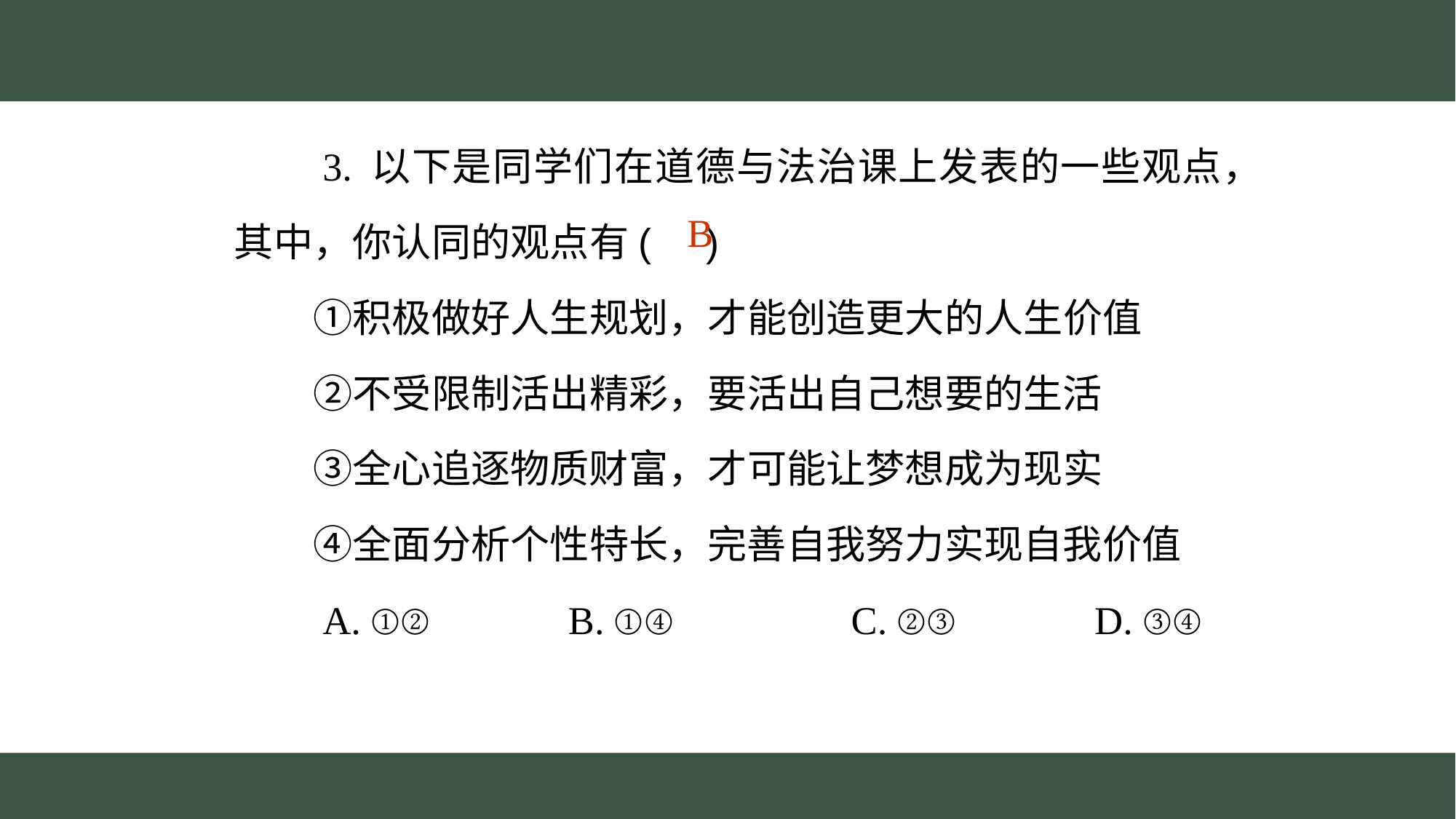

3. 以下是同学们在道德与法治课上发表的一些观点，
其中，你认同的观点有(     )
　　①积极做好人生规划，才能创造更大的人生价值
　　②不受限制活出精彩，要活出自己想要的生活
　　③全心追逐物质财富，才可能让梦想成为现实
　　④全面分析个性特长，完善自我努力实现自我价值
　　A. ①②　　　B. ①④　　　　C. ②③　　　D. ③④
B